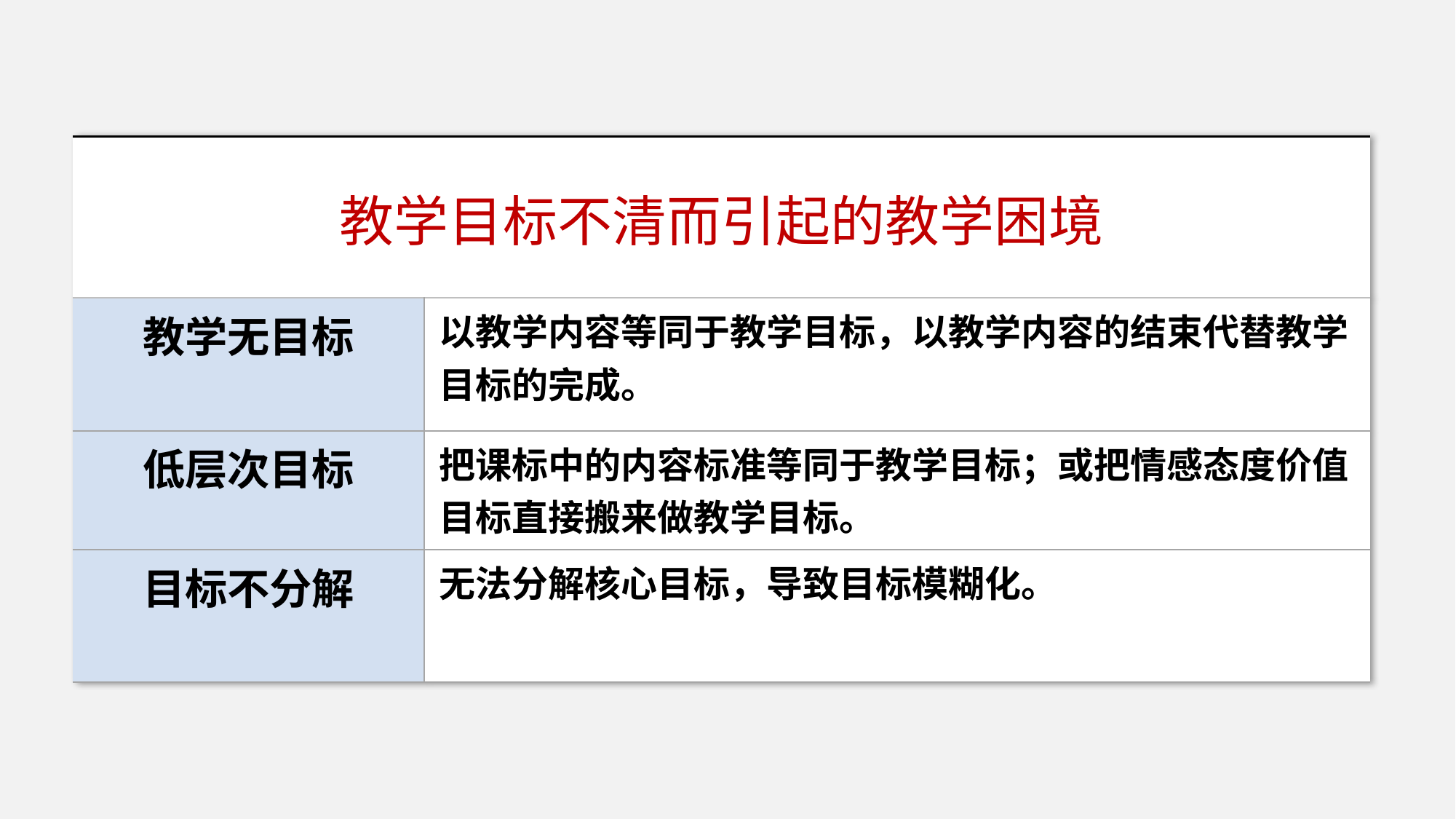

| 教学目标不清而引起的教学困境 |  |
| --- | --- |
| 教学无目标 | 以教学内容等同于教学目标，以教学内容的结束代替教学目标的完成。 |
| 低层次目标 | 把课标中的内容标准等同于教学目标；或把情感态度价值目标直接搬来做教学目标。 |
| 目标不分解 | 无法分解核心目标，导致目标模糊化。 |